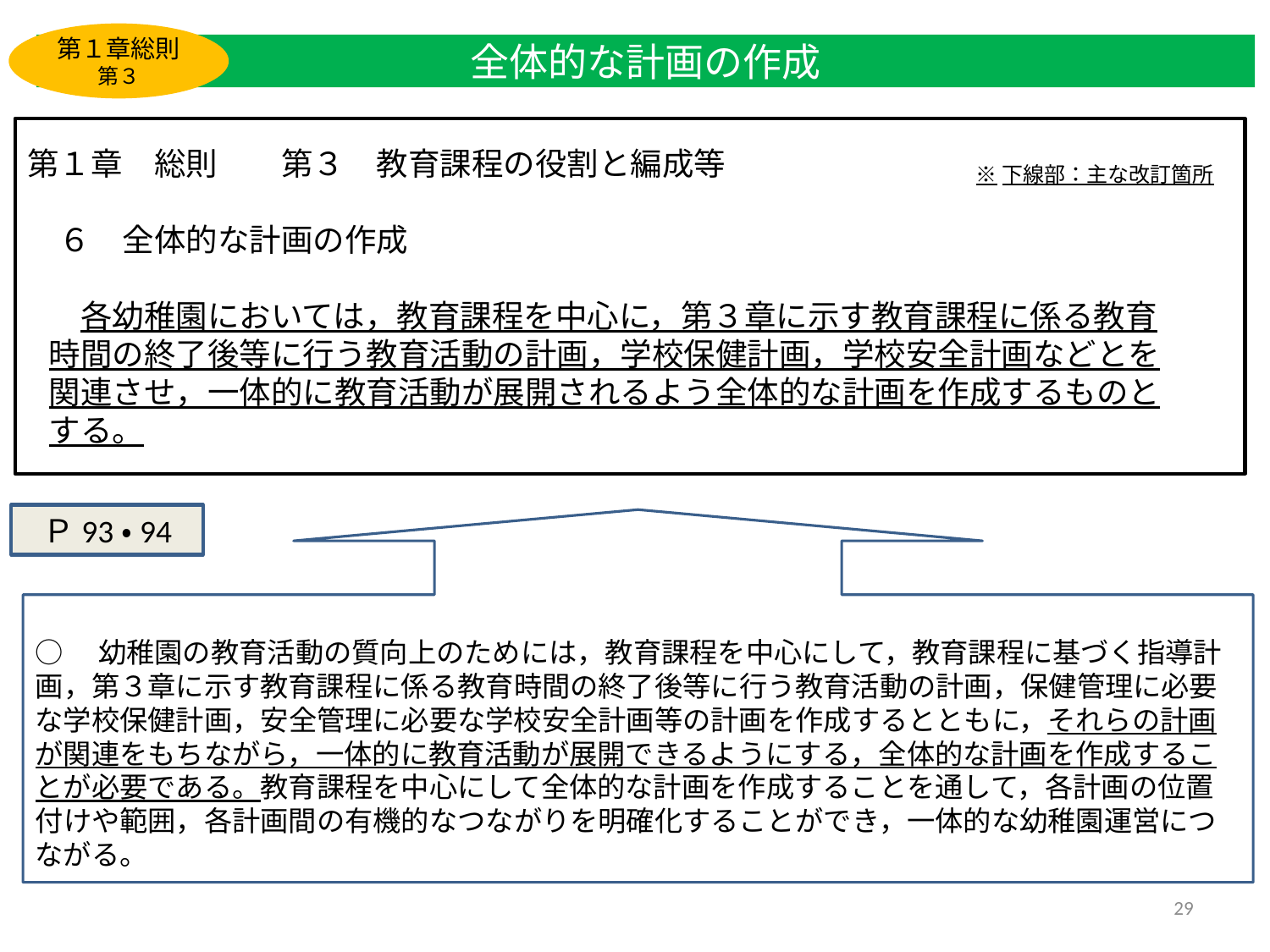

第１章総則
第３
全体的な計画の作成
第１章　総則　　第３　教育課程の役割と編成等

　６　全体的な計画の作成

　   各幼稚園においては，教育課程を中心に，第３章に示す教育課程に係る教育
   時間の終了後等に行う教育活動の計画，学校保健計画，学校安全計画などとを
   関連させ，一体的に教育活動が展開されるよう全体的な計画を作成するものと
   する。
※下線部：主な改訂箇所
Ｐ93・94

○　幼稚園の教育活動の質向上のためには，教育課程を中心にして，教育課程に基づく指導計
画，第３章に示す教育課程に係る教育時間の終了後等に行う教育活動の計画，保健管理に必要な学校保健計画，安全管理に必要な学校安全計画等の計画を作成するとともに，それらの計画が関連をもちながら，一体的に教育活動が展開できるようにする，全体的な計画を作成することが必要である。教育課程を中心にして全体的な計画を作成することを通して，各計画の位置付けや範囲，各計画間の有機的なつながりを明確化することができ，一体的な幼稚園運営につながる。
29